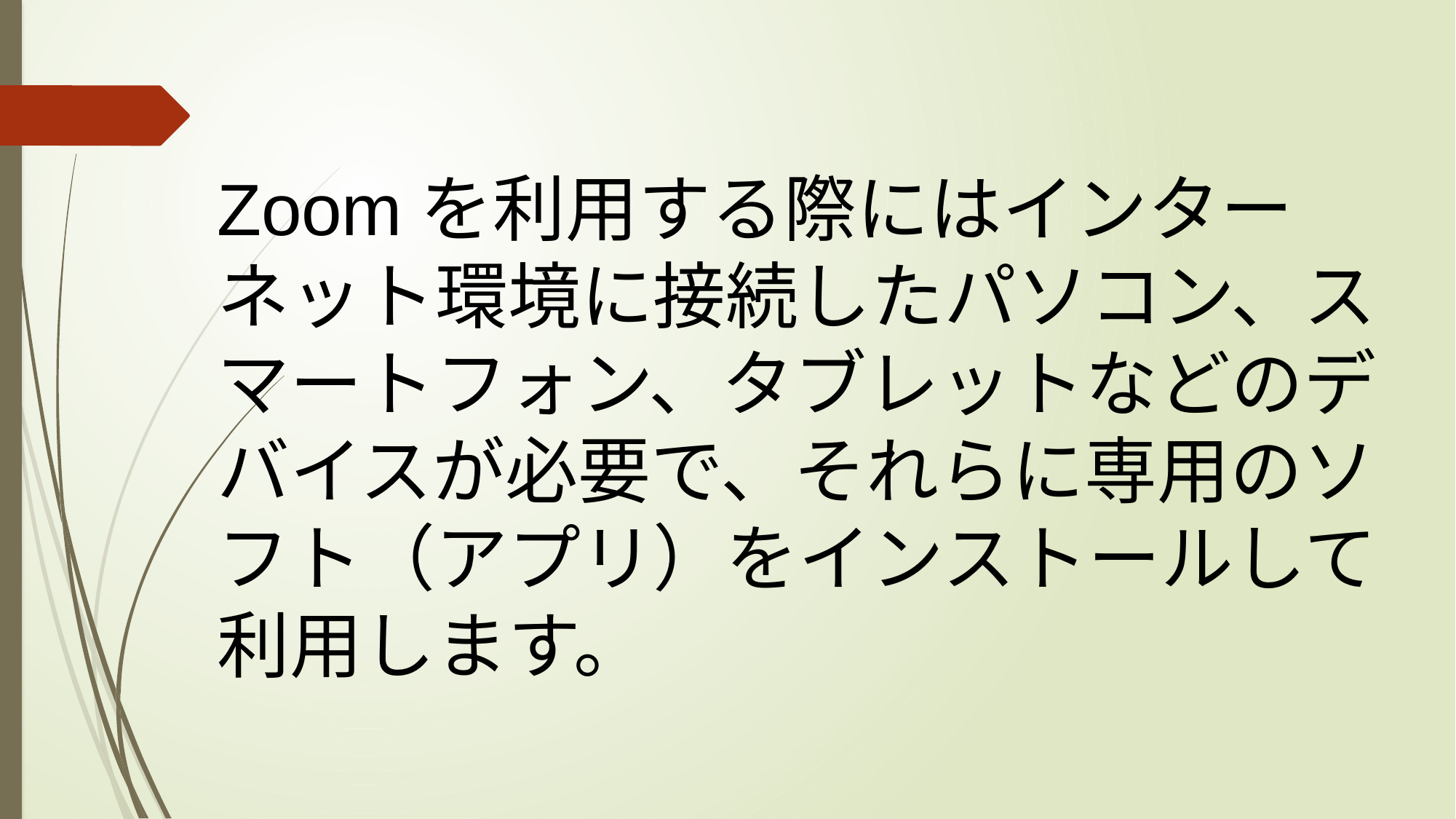

Zoomを利用する際にはインターネット環境に接続したパソコン、スマートフォン、タブレットなどのデバイスが必要で、それらに専用のソフト（アプリ）をインストールして利用します。